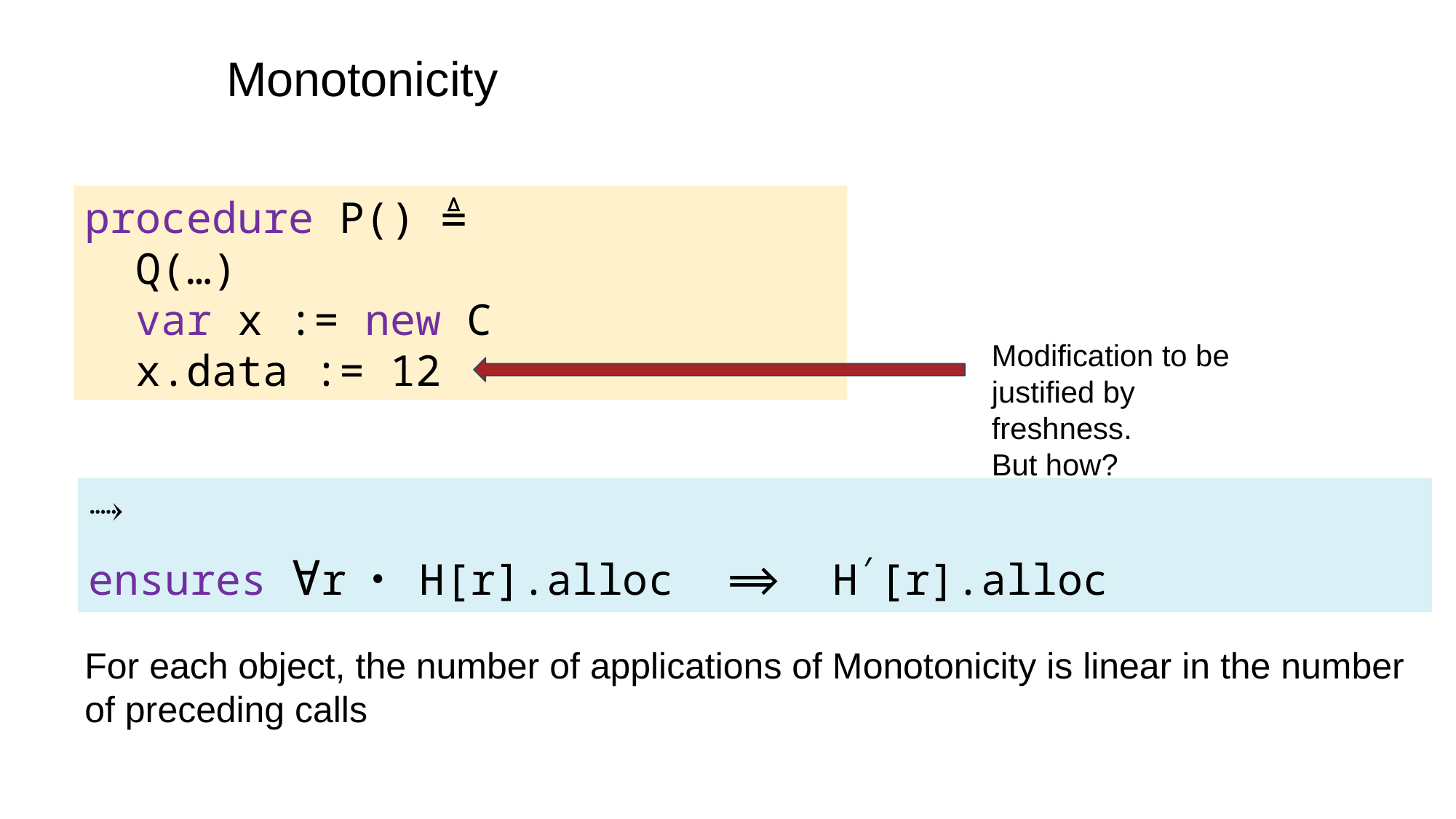

Monotonicity
procedure P() ≜
  Q(…)
  var x := new C
  x.data := 12
Modification to be justified by freshness.
But how?

⤑
ensures ∀r・ H[r].alloc  ⟹  H′[r].alloc
For each object, the number of applications of Monotonicity is linear in the number of preceding calls